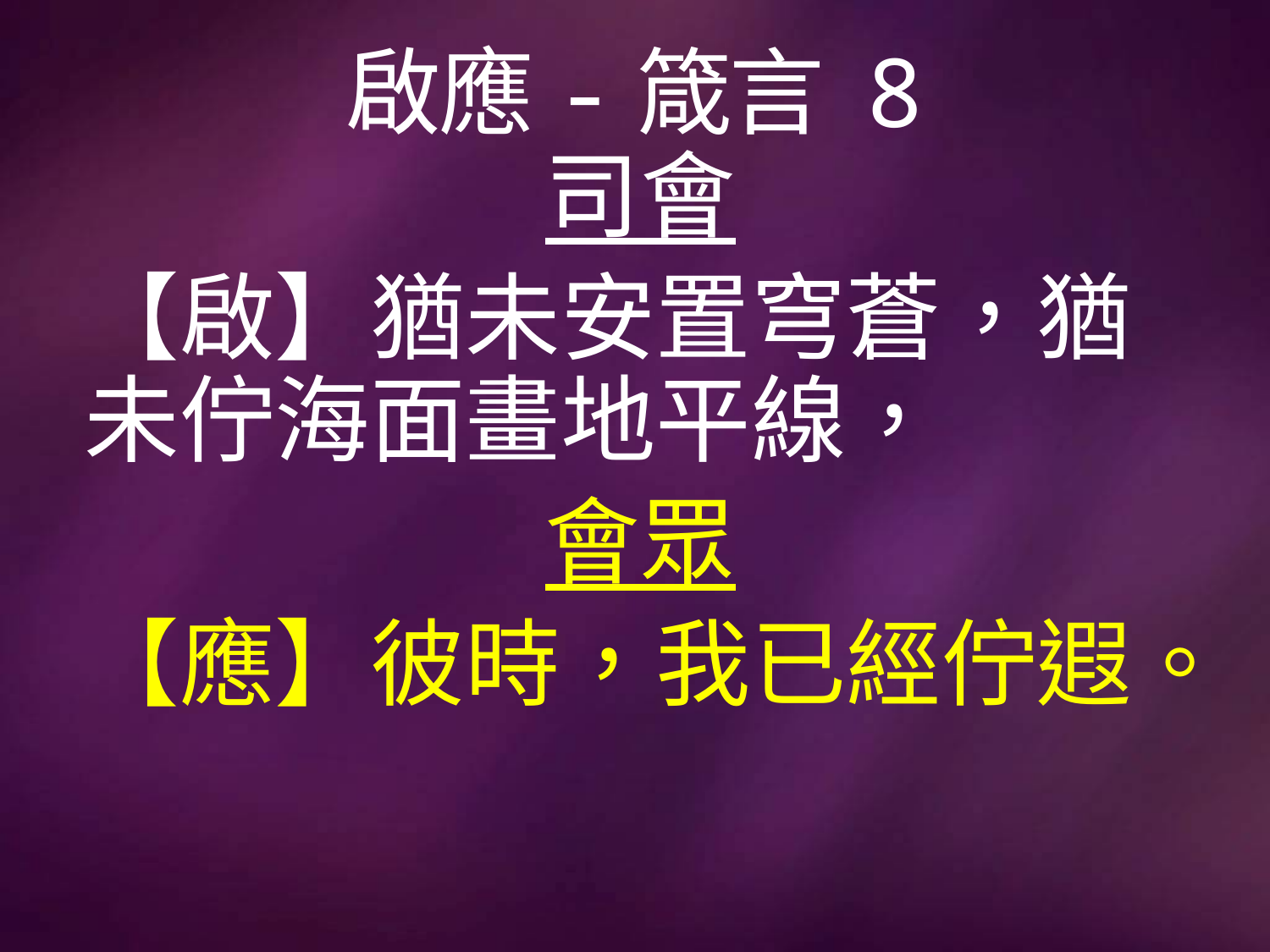

# 啟應-箴言 8
司會
【啟】猶未安置穹蒼，猶未佇海面畫地平線，
會眾
【應】彼時，我已經佇遐。